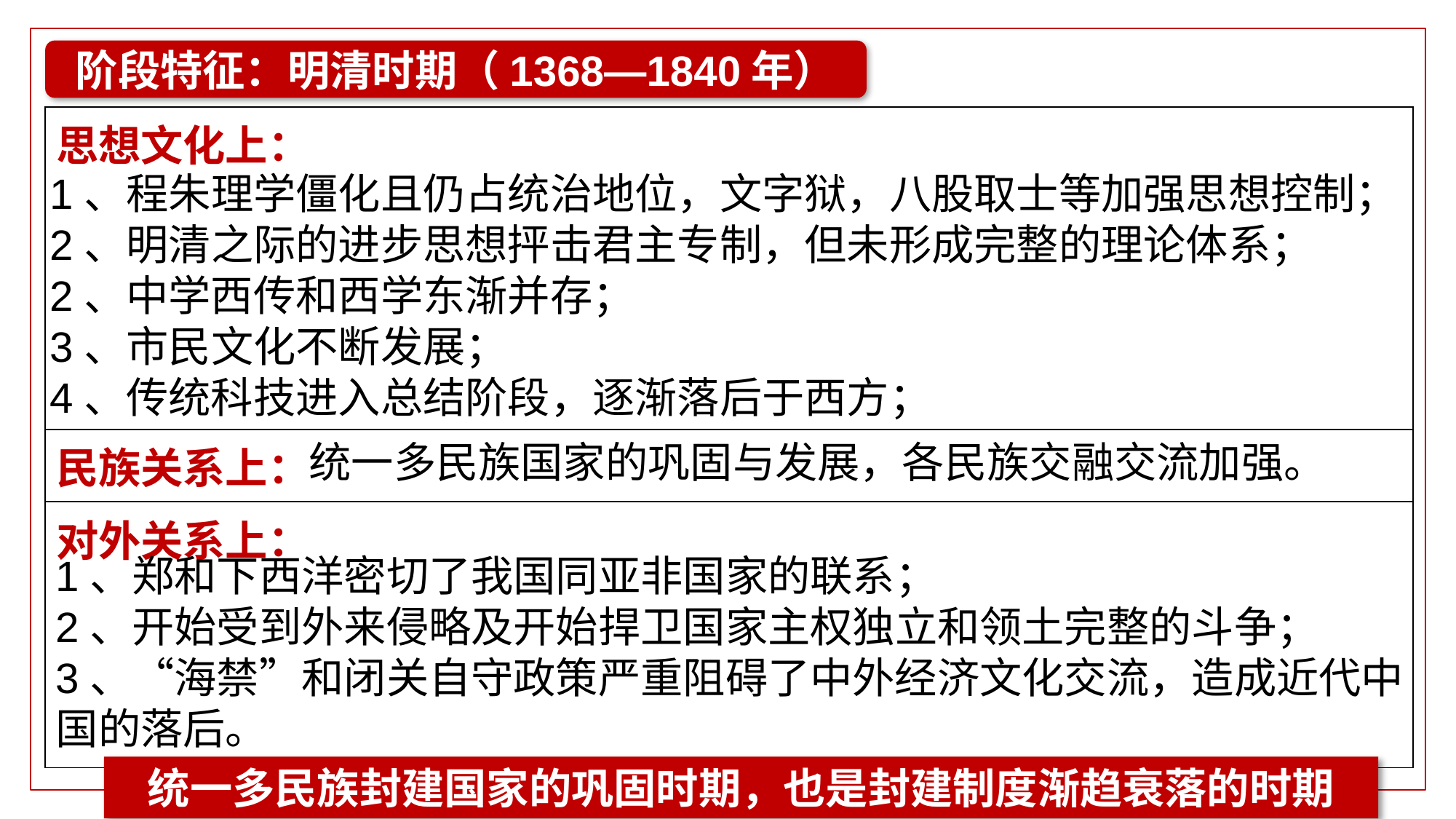

阶段特征：明清时期（1368—1840年）
| 思想文化上： |
| --- |
| 民族关系上： |
| 对外关系上： |
1、程朱理学僵化且仍占统治地位，文字狱，八股取士等加强思想控制；
2、明清之际的进步思想抨击君主专制，但未形成完整的理论体系；
2、中学西传和西学东渐并存；
3、市民文化不断发展；
4、传统科技进入总结阶段，逐渐落后于西方；
统一多民族国家的巩固与发展，各民族交融交流加强。
1、郑和下西洋密切了我国同亚非国家的联系；
2、开始受到外来侵略及开始捍卫国家主权独立和领土完整的斗争；
3、“海禁”和闭关自守政策严重阻碍了中外经济文化交流，造成近代中国的落后。
统一多民族封建国家的巩固时期，也是封建制度渐趋衰落的时期